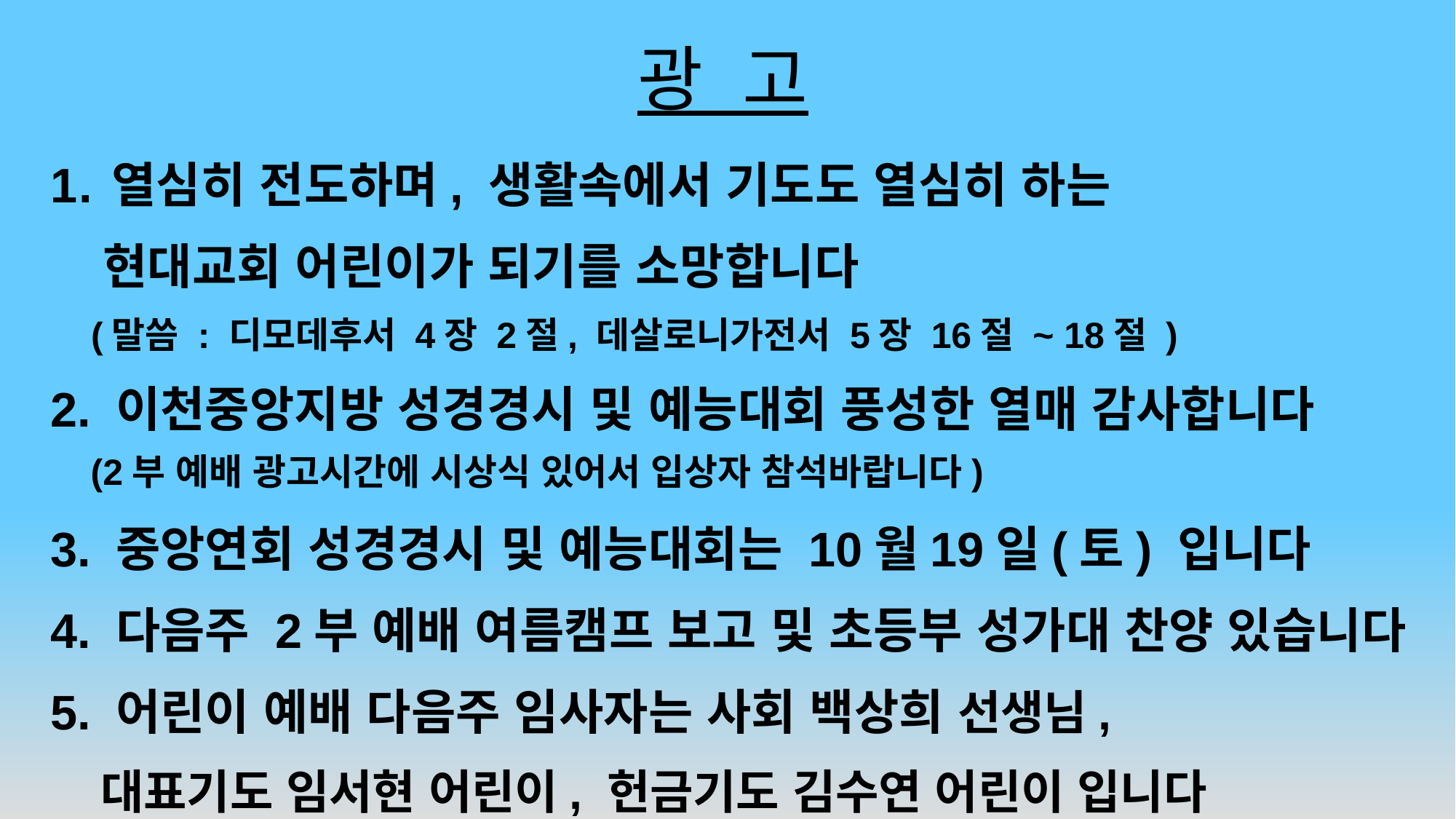

# 광  고
열심히 전도하며, 생활속에서 기도도 열심히 하는
   현대교회 어린이가 되기를 소망합니다
    (말씀 : 디모데후서 4장 2절, 데살로니가전서 5장 16절 ~ 18절 )
2. 이천중앙지방 성경경시 및 예능대회 풍성한 열매 감사합니다
   (2부 예배 광고시간에 시상식 있어서 입상자 참석바랍니다)
3. 중앙연회 성경경시 및 예능대회는 10월19일(토) 입니다
4. 다음주 2부 예배 여름캠프 보고 및 초등부 성가대 찬양 있습니다
5. 어린이 예배 다음주 임사자는 사회 백상희 선생님,
   대표기도 임서현 어린이, 헌금기도 김수연 어린이 입니다